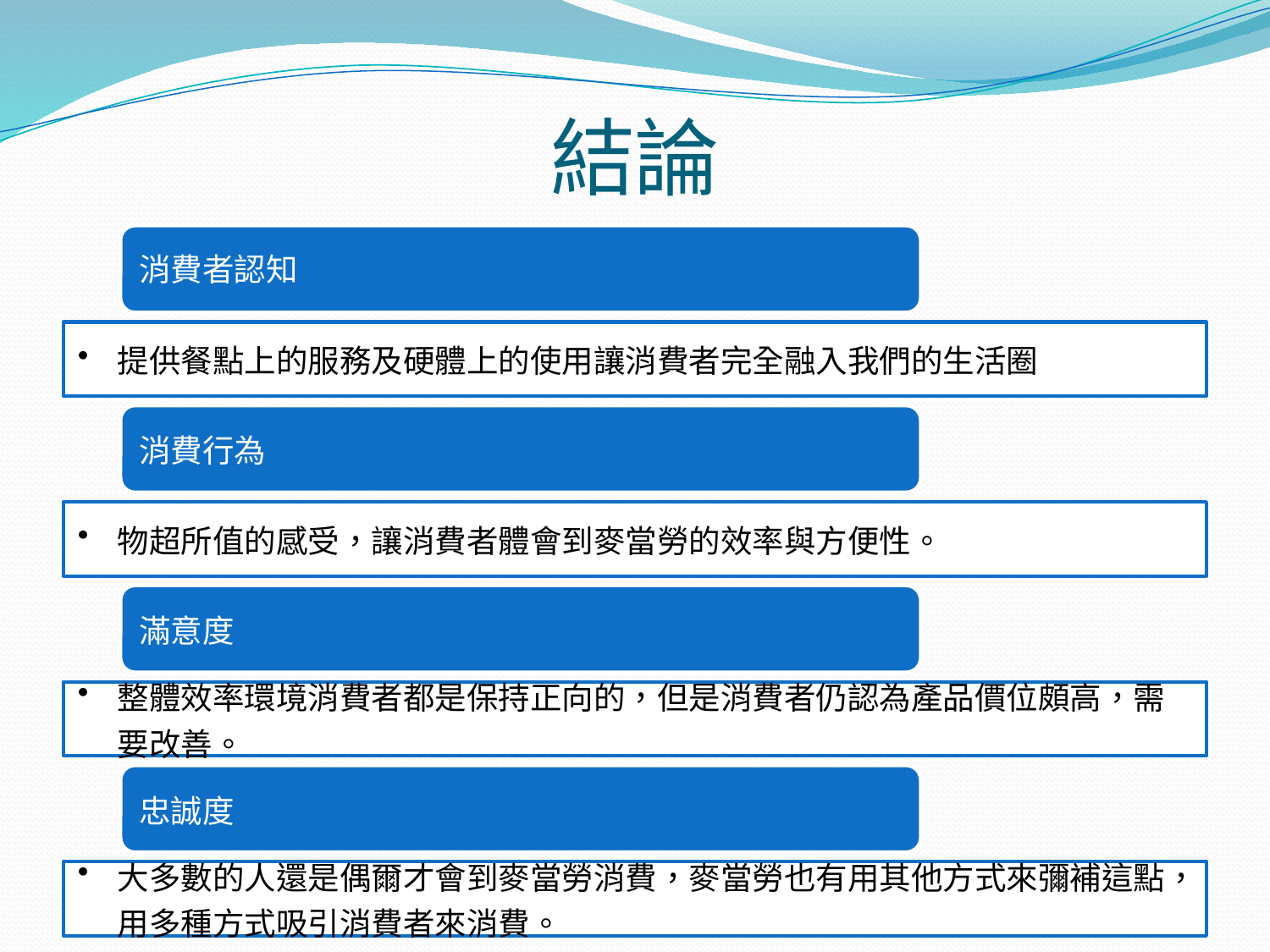

# 結論
消費者認知
消費行為
滿意度
提供餐點上的服務及硬體上的使用讓消費者完全融入我們的生活圈
物超所值的感受，讓消費者體會到麥當勞的效率與方便性。
整體效率環境消費者都是保持正向的，但是消費者仍認為產品價位頗高，需要改善。
忠誠度
大多數的人還是偶爾才會到麥當勞消費，麥當勞也有用其他方式來彌補這點，用多種方式吸引消費者來消費。